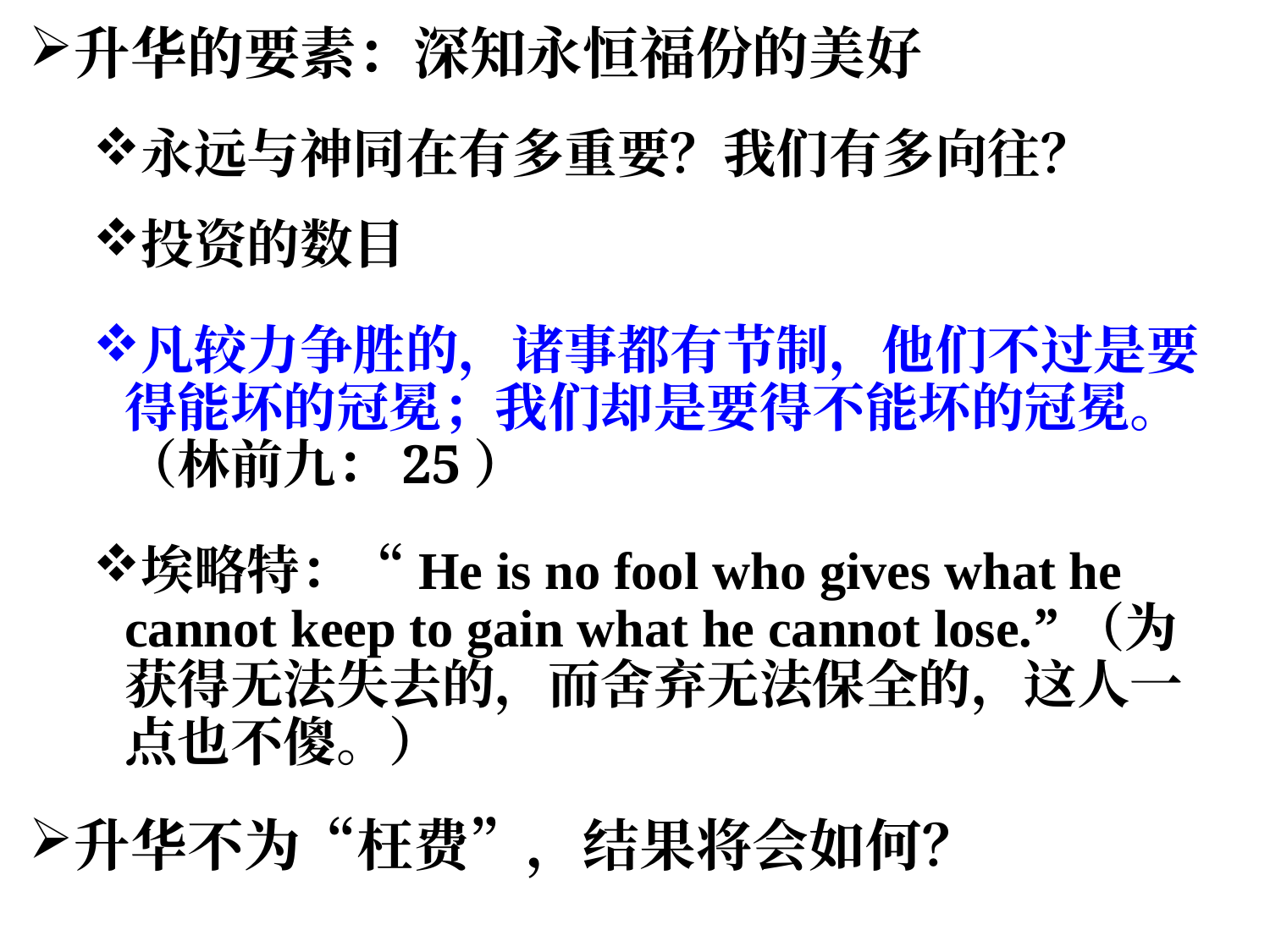

升华的要素：深知永恒福份的美好

永远与神同在有多重要？我们有多向往？

投资的数目

凡较力争胜的，诸事都有节制，他们不过是要得能坏的冠冕；我们却是要得不能坏的冠冕。（林前九：25）

埃略特：“He is no fool who gives what he cannot keep to gain what he cannot lose.”（为获得无法失去的，而舍弃无法保全的，这人一点也不傻。）

升华不为“枉费”，结果将会如何？